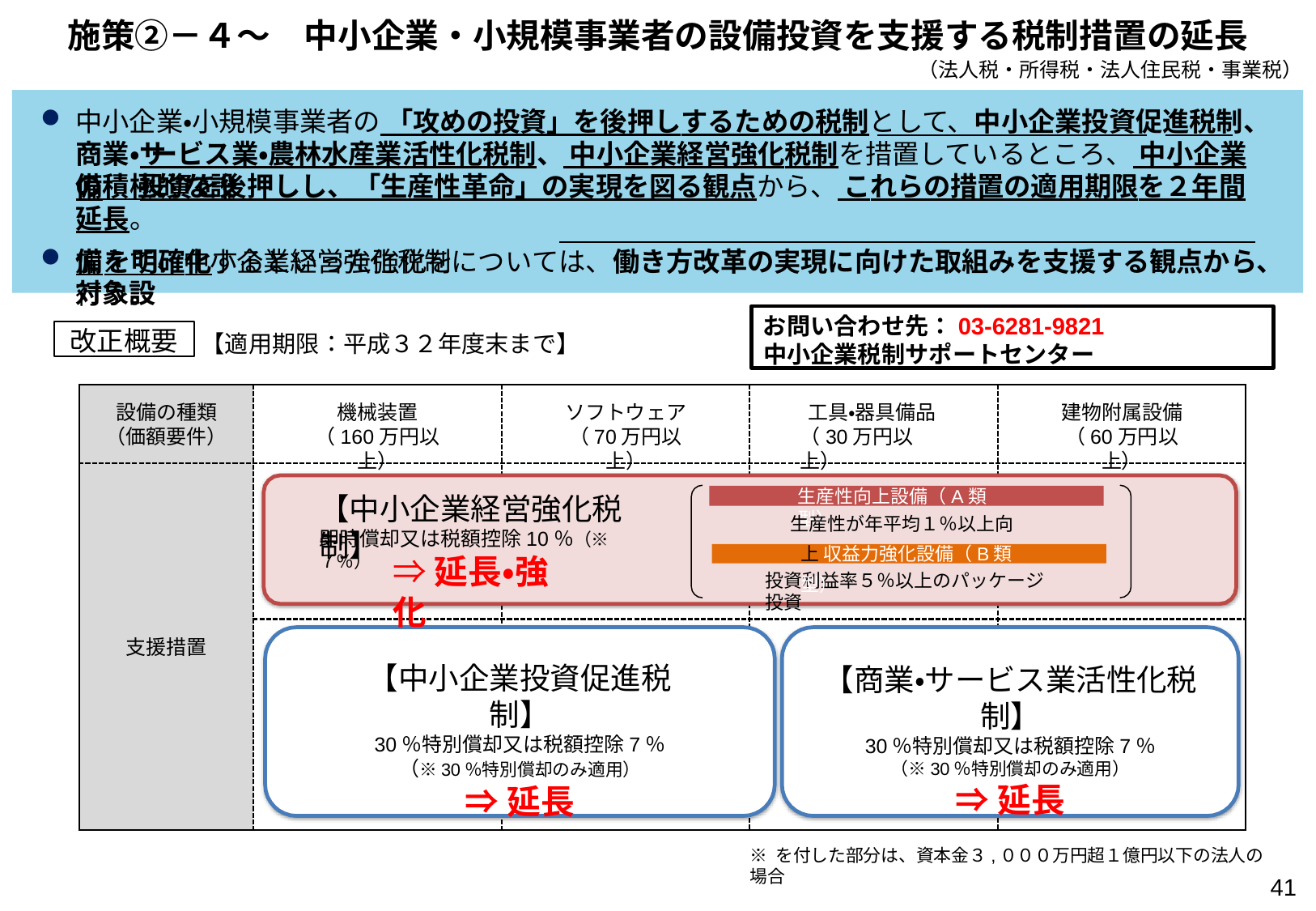

# 施策②－４～　中小企業・小規模事業者の設備投資を支援する税制措置の延長
（法人税・所得税・法人住民税・事業税）

中小企業・小規模事業者の 「攻めの投資」を後押しするための税制として、中小企業投資促進税制、商業・サ ービス業・農林水産業活性化税制、 中小企業経営強化税制を措置しているところ、 中小企業の積極的な設

備	投資を後押しし、「生産性革命」の実現を図る観点から、 これらの措置の適用期限を２年間延長。
加えて、中小企業経営強化税制については、働き方改革の実現に向けた取組みを支援する観点から、対象設

備	を明確化するといった強化を行う。
お問い合わせ先：03-6281-9821  中小企業税制サポートセンター
改正概要
【適用期限：平成３２年度末まで】

設備の種類
（価額要件）
機械装置
（160万円以上）
ソフトウェア
（70万円以上）
工具・器具備品
（30万円以上）
建物附属設備
（60万円以上）

生産性向上設備（A類型）

【中小企業経営強化税制】
生産性が年平均１％以上向上 収益力強化設備（B類型）

即時償却又は税額控除10％（※７％）

⇒延長・強化

投資利益率５％以上のパッケージ投資

支援措置

【中小企業投資促進税制】
30％特別償却又は税額控除7％
（※30％特別償却のみ適用）
⇒延長
【商業・サービス業活性化税制】
30％特別償却又は税額控除7％
（※30％特別償却のみ適用）
⇒延長

※ を付した部分は、資本金３,０００万円超１億円以下の法人の場合
41